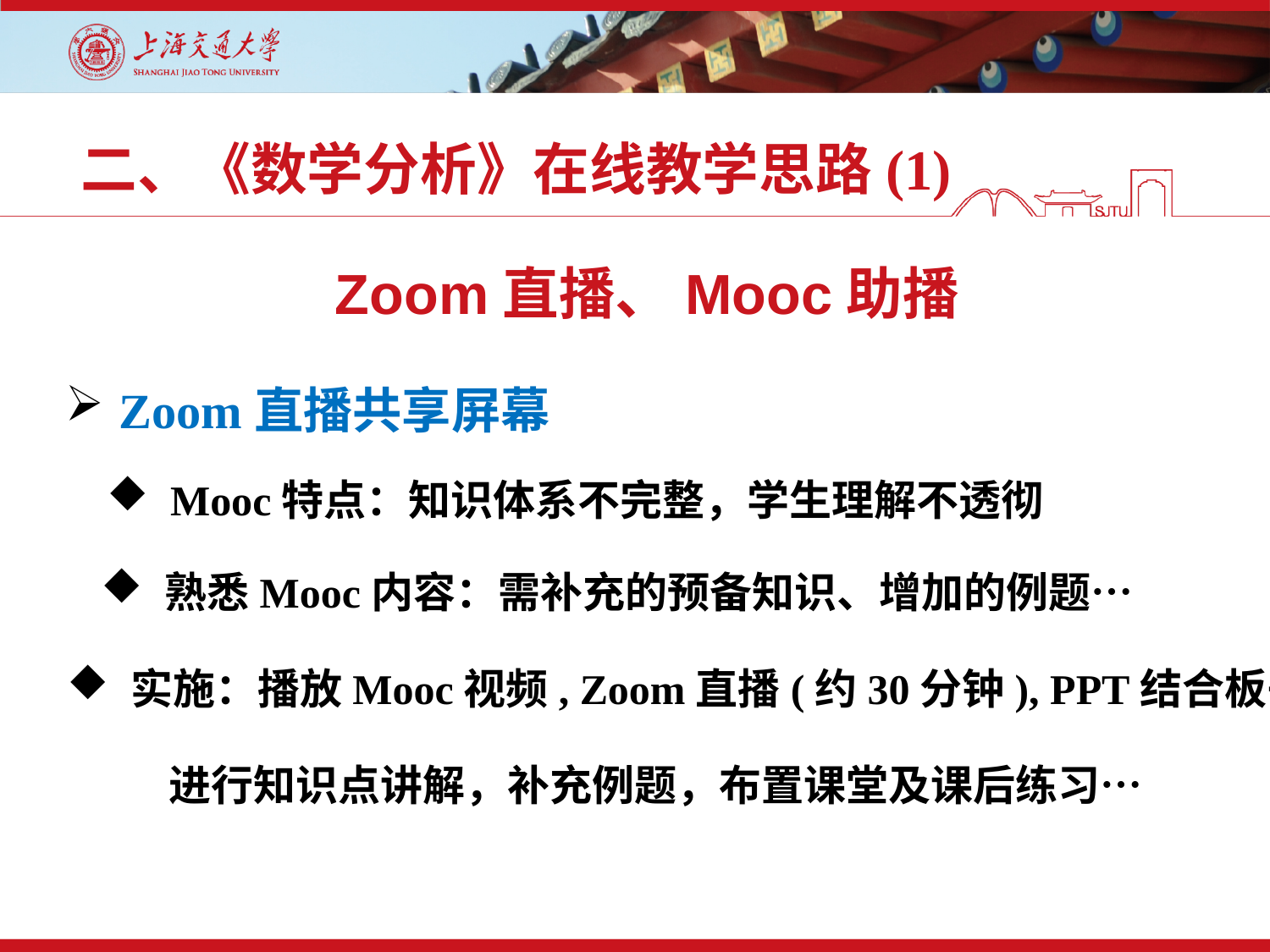

# 二、《数学分析》在线教学思路(1)
Zoom直播、Mooc助播
 Zoom直播共享屏幕
Mooc特点：知识体系不完整，学生理解不透彻
熟悉Mooc内容：需补充的预备知识、增加的例题…
实施：播放Mooc视频, Zoom直播(约30分钟), PPT结合板书
进行知识点讲解，补充例题，布置课堂及课后练习…